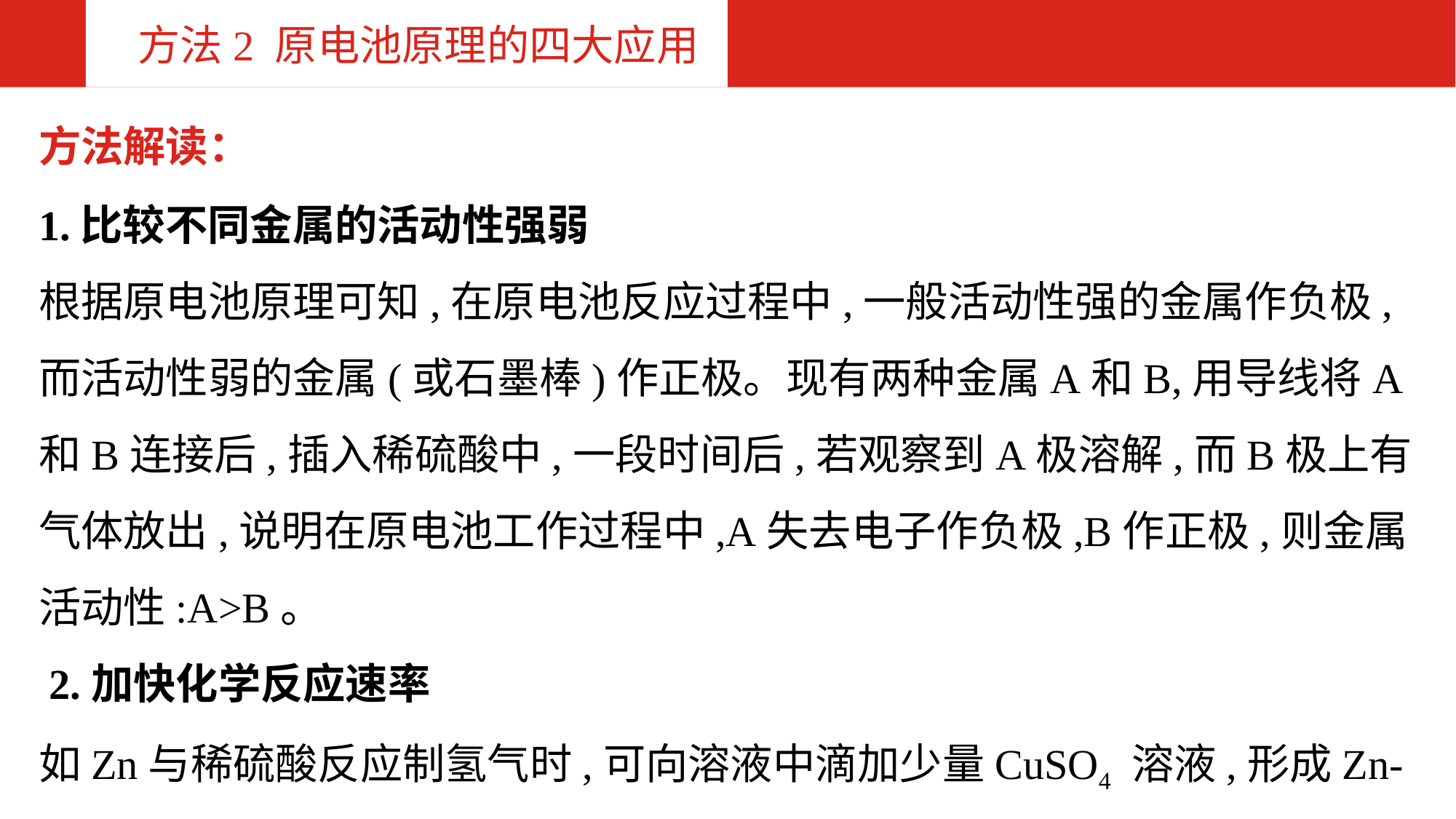

方法2 原电池原理的四大应用

方法解读：
1.比较不同金属的活动性强弱
根据原电池原理可知,在原电池反应过程中,一般活动性强的金属作负极,而活动性弱的金属(或石墨棒)作正极。现有两种金属A和B,用导线将A和B连接后,插入稀硫酸中,一段时间后,若观察到A极溶解,而B极上有气体放出,说明在原电池工作过程中,A失去电子作负极,B作正极,则金属活动性:A>B。
 2.加快化学反应速率
如Zn与稀硫酸反应制氢气时,可向溶液中滴加少量CuSO4 溶液,形成Zn-Cu原电池,使产生氢气的速率增大。